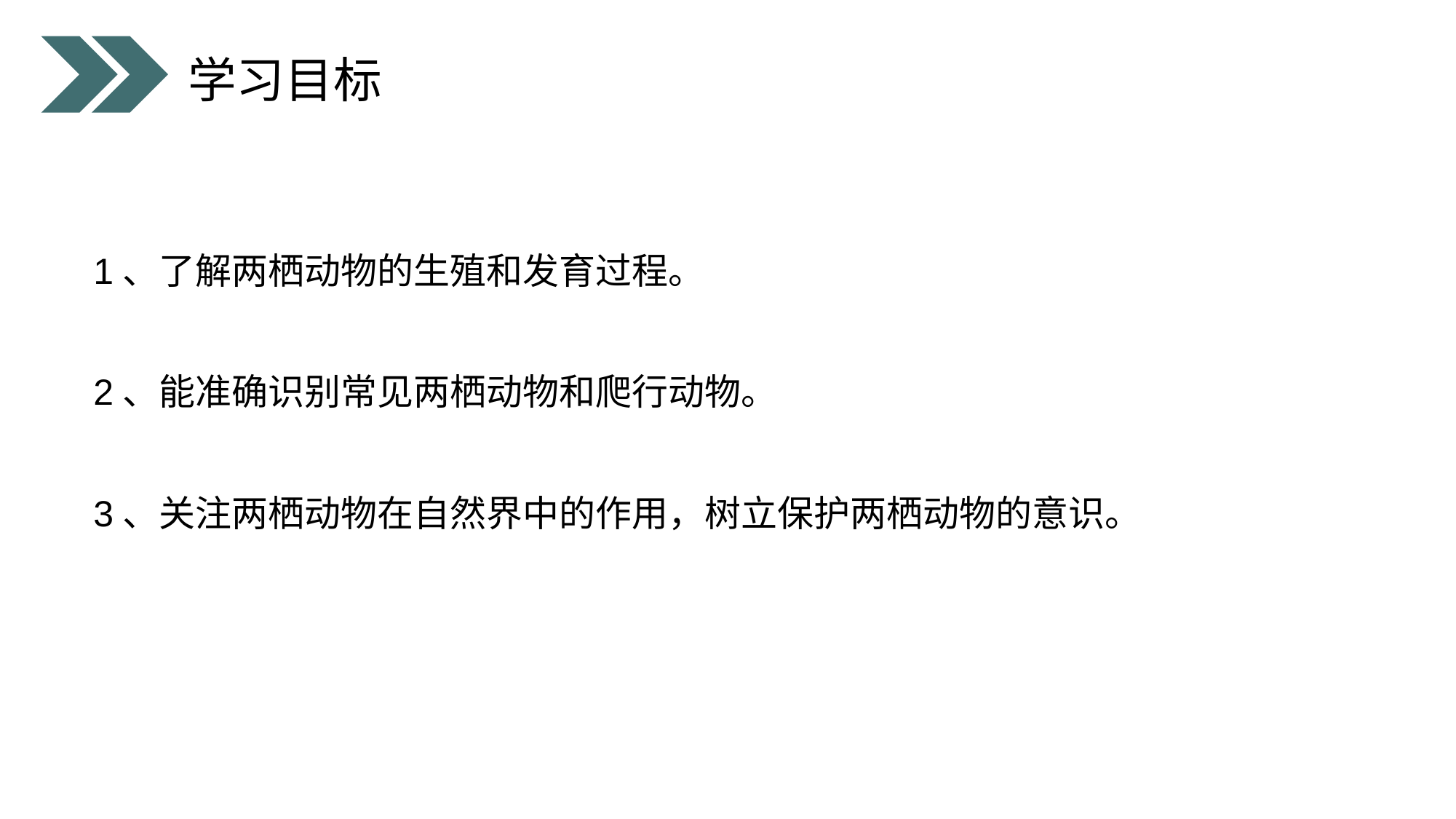

学习目标
1、了解两栖动物的生殖和发育过程。
2、能准确识别常见两栖动物和爬行动物。
3、关注两栖动物在自然界中的作用，树立保护两栖动物的意识。